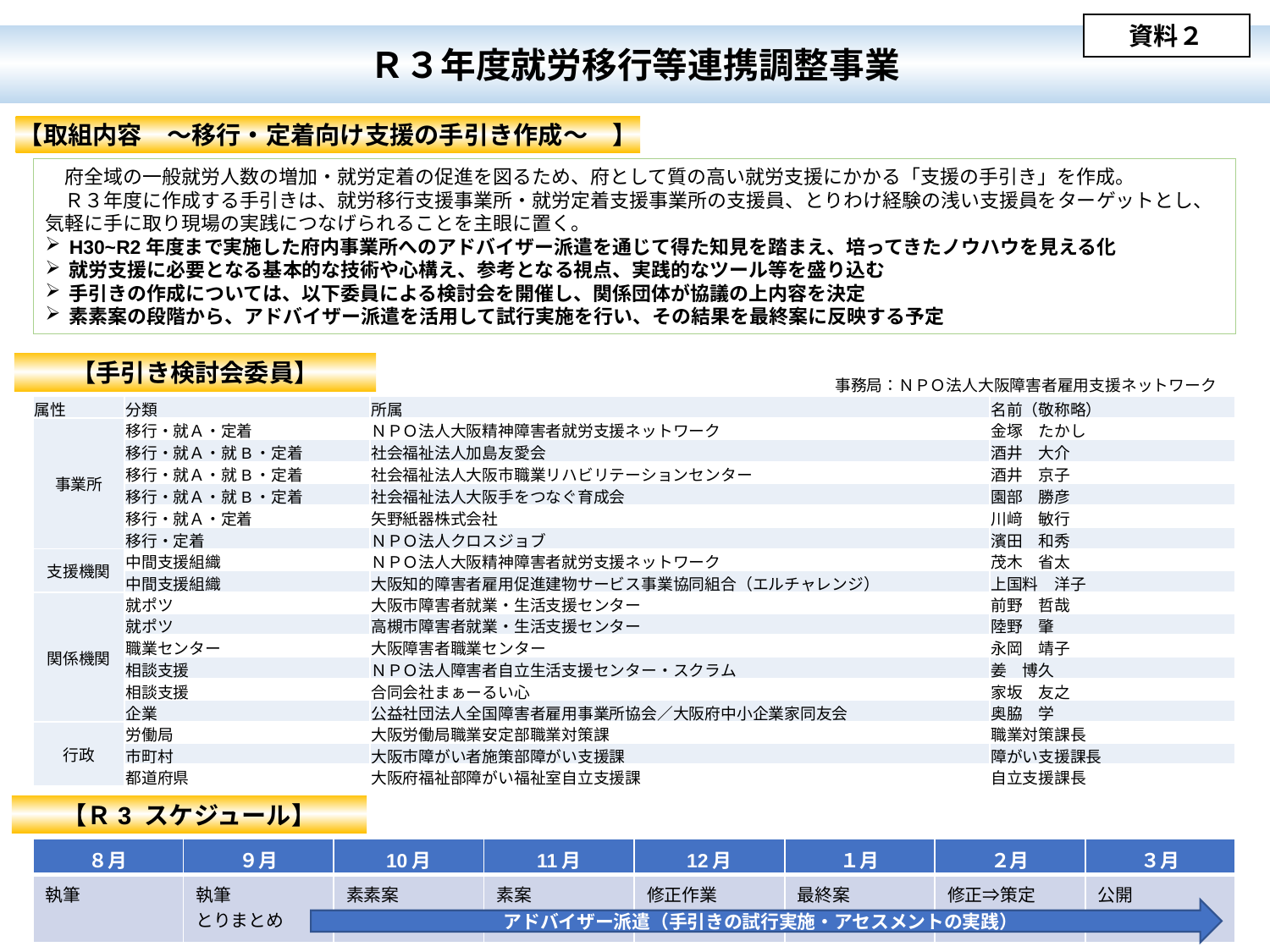

資料２
Ｒ３年度就労移行等連携調整事業
【取組内容　～移行・定着向け支援の手引き作成～　】
　府全域の一般就労人数の増加・就労定着の促進を図るため、府として質の高い就労支援にかかる「支援の手引き」を作成。
　Ｒ３年度に作成する手引きは、就労移行支援事業所・就労定着支援事業所の支援員、とりわけ経験の浅い支援員をターゲットとし、気軽に手に取り現場の実践につなげられることを主眼に置く。
H30~R2年度まで実施した府内事業所へのアドバイザー派遣を通じて得た知見を踏まえ、培ってきたノウハウを見える化
就労支援に必要となる基本的な技術や心構え、参考となる視点、実践的なツール等を盛り込む
手引きの作成については、以下委員による検討会を開催し、関係団体が協議の上内容を決定
素素案の段階から、アドバイザー派遣を活用して試行実施を行い、その結果を最終案に反映する予定
【手引き検討会委員】
事務局：ＮＰＯ法人大阪障害者雇用支援ネットワーク
| 属性 | 分類 | 所属 | 名前（敬称略） |
| --- | --- | --- | --- |
| 事業所 | 移行・就Ａ・定着 | ＮＰＯ法人大阪精神障害者就労支援ネットワーク | 金塚　たかし |
|  | 移行・就Ａ・就B・定着 | 社会福祉法人加島友愛会 | 酒井　大介 |
|  | 移行・就Ａ・就B・定着 | 社会福祉法人大阪市職業リハビリテーションセンター | 酒井　京子 |
|  | 移行・就Ａ・就B・定着 | 社会福祉法人大阪手をつなぐ育成会 | 園部　勝彦 |
|  | 移行・就Ａ・定着 | 矢野紙器株式会社 | 川﨑　敏行 |
|  | 移行・定着 | ＮＰＯ法人クロスジョブ | 濱田　和秀 |
| 支援機関 | 中間支援組織 | ＮＰＯ法人大阪精神障害者就労支援ネットワーク | 茂木　省太 |
|  | 中間支援組織 | 大阪知的障害者雇用促進建物サービス事業協同組合（エルチャレンジ） | 上国料　洋子 |
| 関係機関 | 就ポツ | 大阪市障害者就業・生活支援センター | 前野　哲哉 |
|  | 就ポツ | 高槻市障害者就業・生活支援センター | 陸野　肇 |
|  | 職業センター | 大阪障害者職業センター | 永岡　靖子 |
|  | 相談支援 | ＮＰＯ法人障害者自立生活支援センター・スクラム | 姜　博久 |
|  | 相談支援 | 合同会社まぁーるい心 | 家坂　友之 |
|  | 企業 | 公益社団法人全国障害者雇用事業所協会／大阪府中小企業家同友会 | 奥脇　学 |
| 行政 | 労働局 | 大阪労働局職業安定部職業対策課 | 職業対策課長 |
|  | 市町村 | 大阪市障がい者施策部障がい支援課 | 障がい支援課長 |
|  | 都道府県 | 大阪府福祉部障がい福祉室自立支援課 | 自立支援課長 |
【Ｒ3 スケジュール】
| ８月 | ９月 | 10月 | 11月 | 12月 | １月 | ２月 | ３月 |
| --- | --- | --- | --- | --- | --- | --- | --- |
| 執筆 | 執筆 とりまとめ | 素素案 | 素案 | 修正作業 | 最終案 | 修正⇒策定 | 公開 |

アドバイザー派遣（手引きの試行実施・アセスメントの実践）